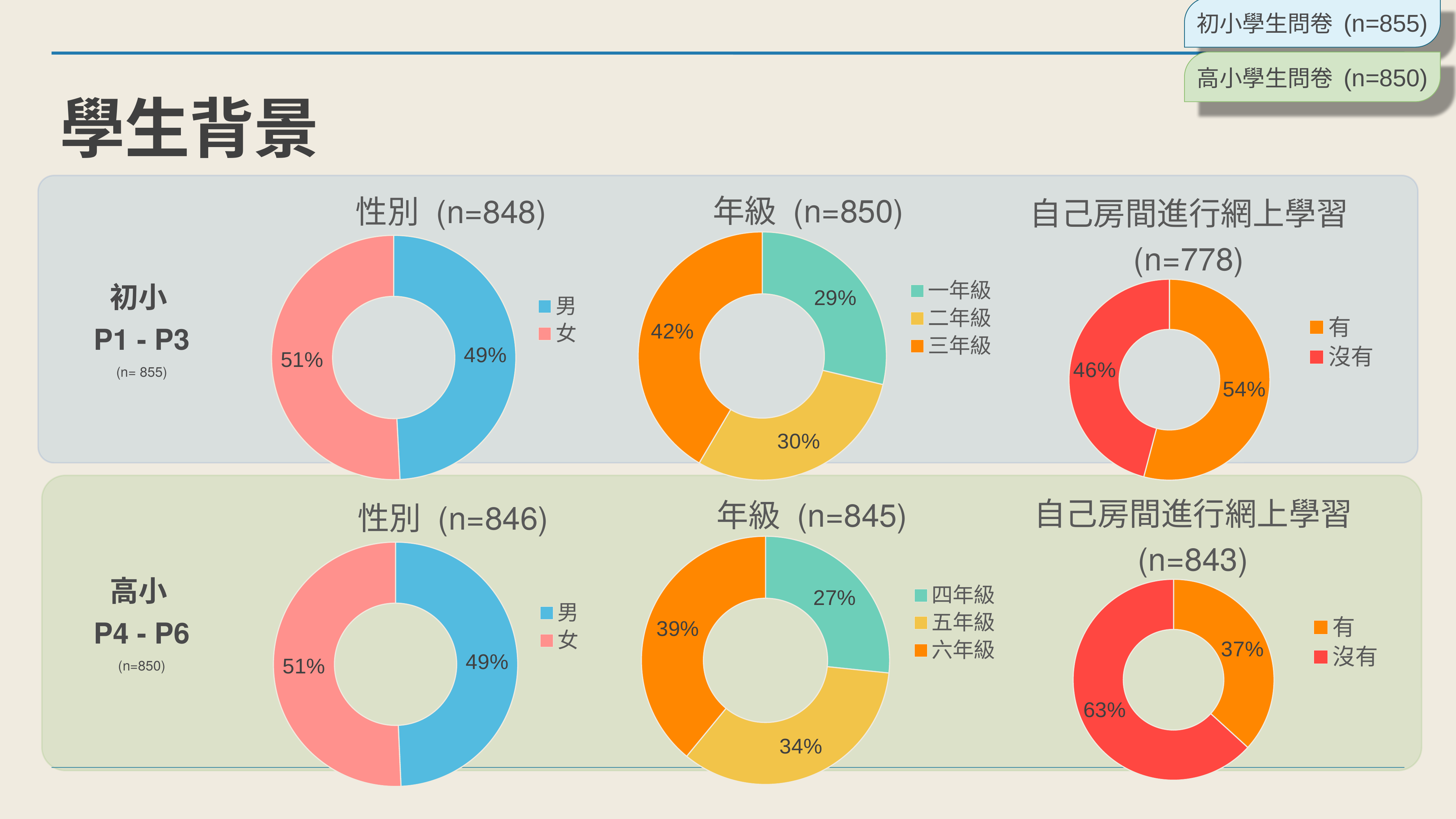

初小學生問卷 (n=855)
高小學生問卷 (n=850)

# 學生背景

### Chart: 年級 (n=850)

| Category | 年級 (n=850) |
|---|---|
| 一年級 | 244.0 |
| 二年級 | 253.0 |
| 三年級 | 353.0 |

### Chart: 自己房間進行網上學習 (n=778)

| Category | 自己房間進行網上學習 (n=778) |
|---|---|
| 有 | 421.0 |
| 沒有 | 357.0 |

### Chart: 性別 (n=848)

| Category | 性別 (n=848) |
|---|---|
| 男 | 417.0 |
| 女 | 431.0 |
初小
P1 - P3
(n= 855)

### Chart: 自己房間進行網上學習 (n=843)

| Category | 自己房間進行網上學習 (n=843) |
|---|---|
| 有 | 310.0 |
| 沒有 | 533.0 |

### Chart: 年級 (n=845)

| Category | 年級 (n=845) |
|---|---|
| 四年級 | 225.0 |
| 五年級 | 290.0 |
| 六年級 | 330.0 |

### Chart: 性別 (n=846)

| Category | 性別 (n=846) |
|---|---|
| 男 | 417.0 |
| 女 | 429.0 |
高小
P4 - P6
(n=850)